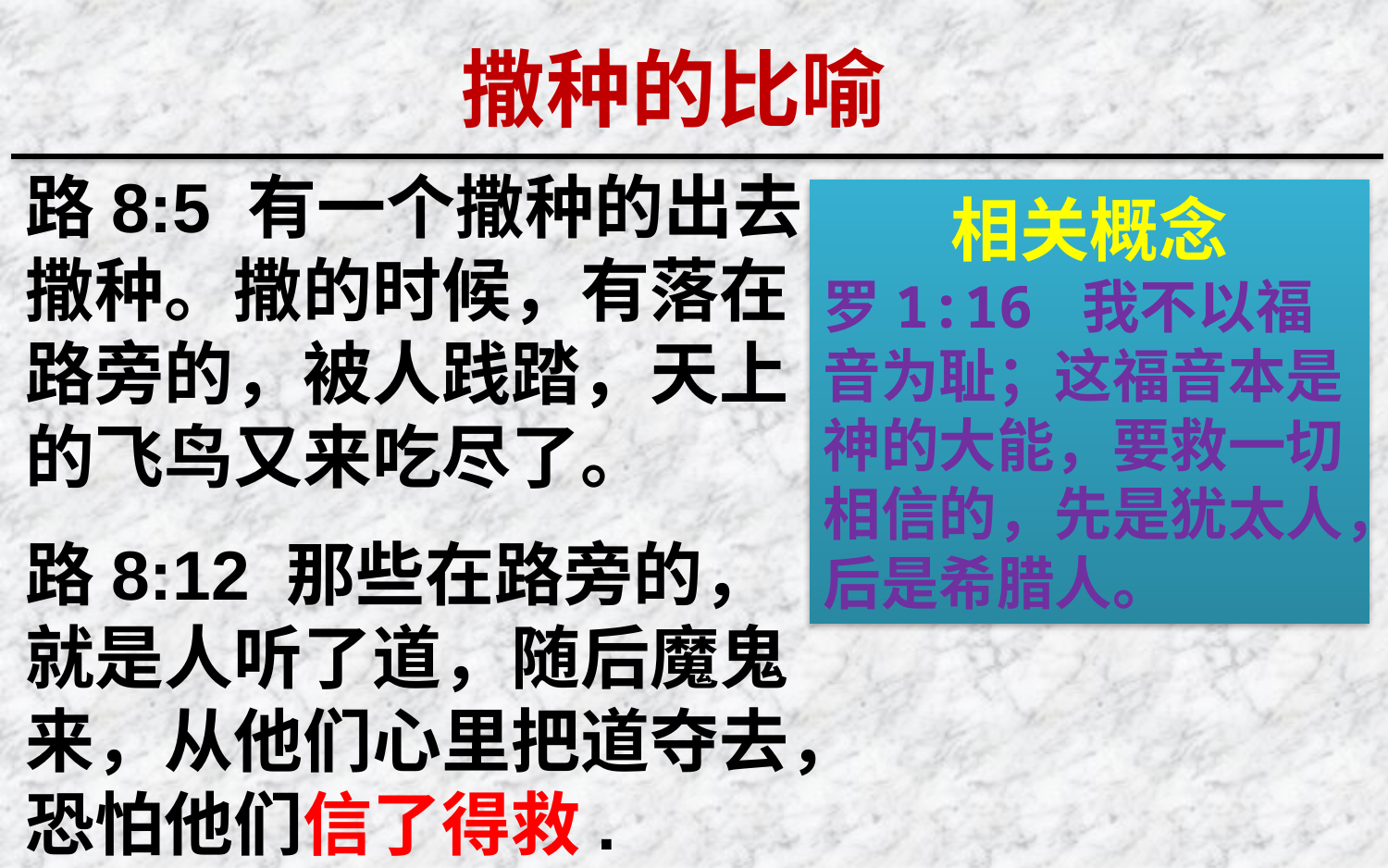

撒种的比喻
路8:5 有一个撒种的出去撒种。撒的时候，有落在路旁的，被人践踏，天上的飞鸟又来吃尽了。
路8:12 那些在路旁的，就是人听了道，随后魔鬼来，从他们心里把道夺去，恐怕他们信了得救.
相关概念
罗1:16 我不以福音为耻；这福音本是神的大能，要救一切相信的，先是犹太人，后是希腊人。